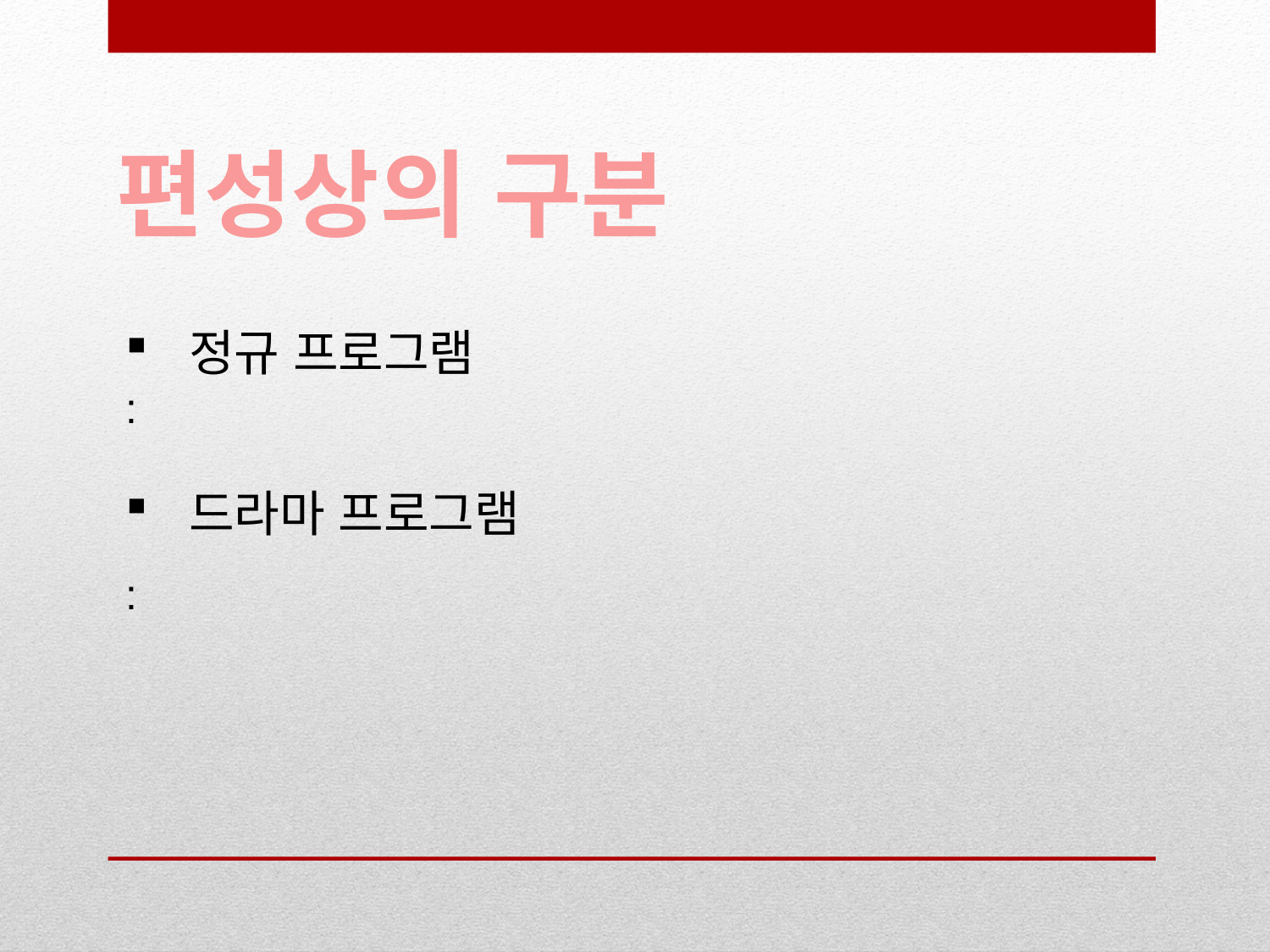

편성상의 구분
정규 프로그램
:

드라마 프로그램
: